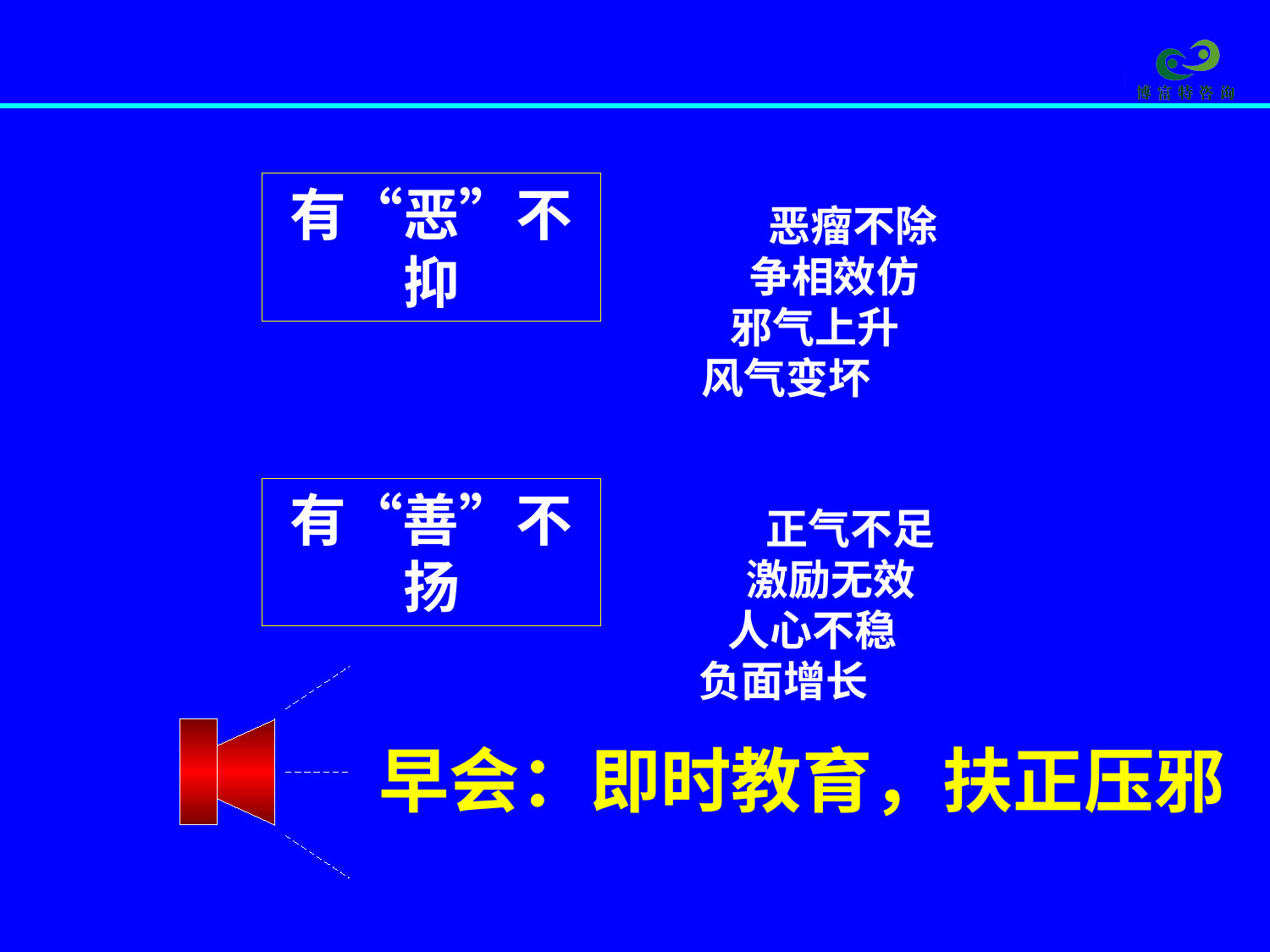

有“恶”不抑
      恶瘤不除
    争相效仿
  邪气上升
风气变坏
有“善”不扬
      正气不足
    激励无效
  人心不稳
负面增长

早会：即时教育，扶正压邪
#